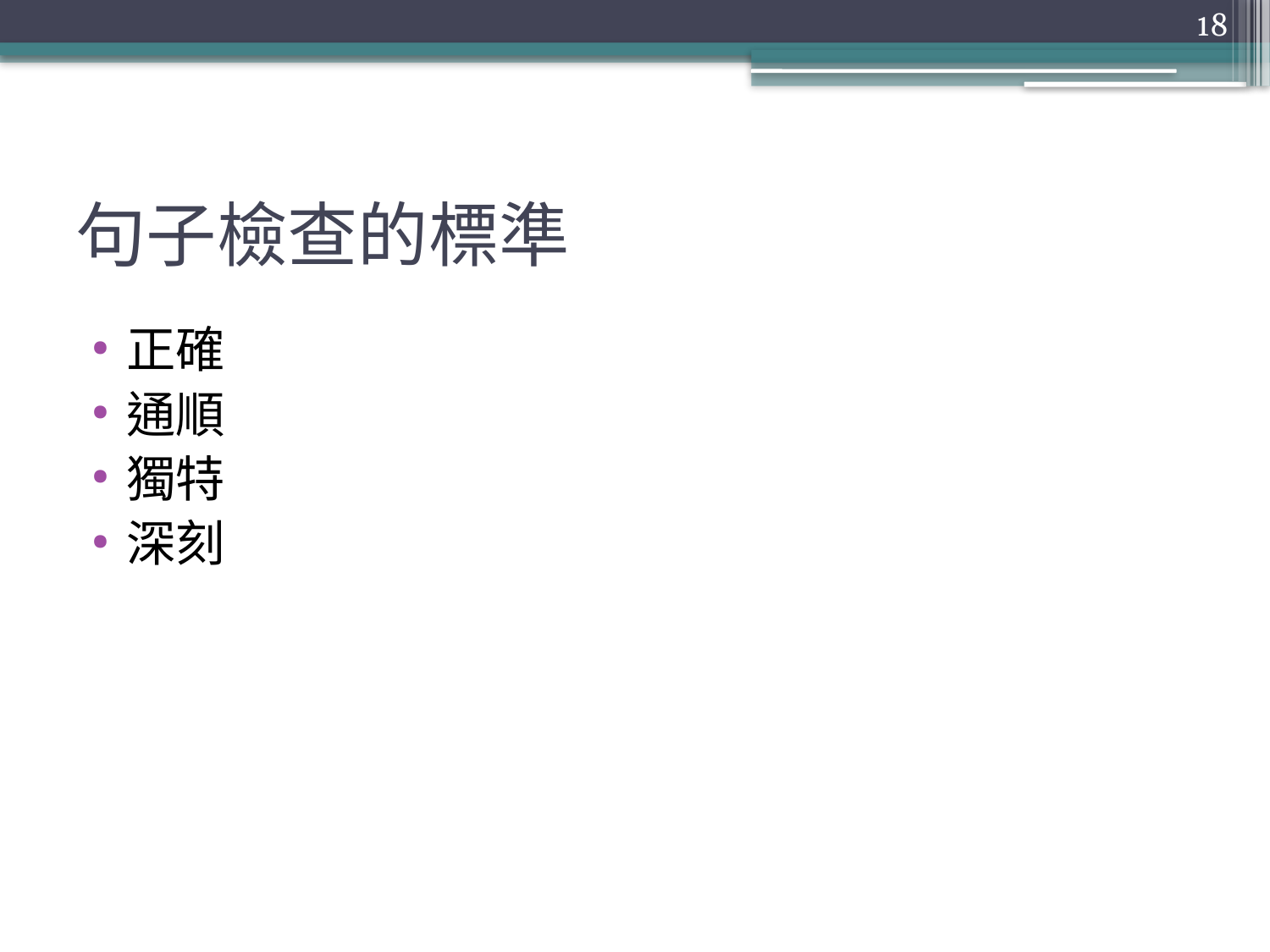

18

# 句子檢查的標準
正確
通順
獨特
深刻